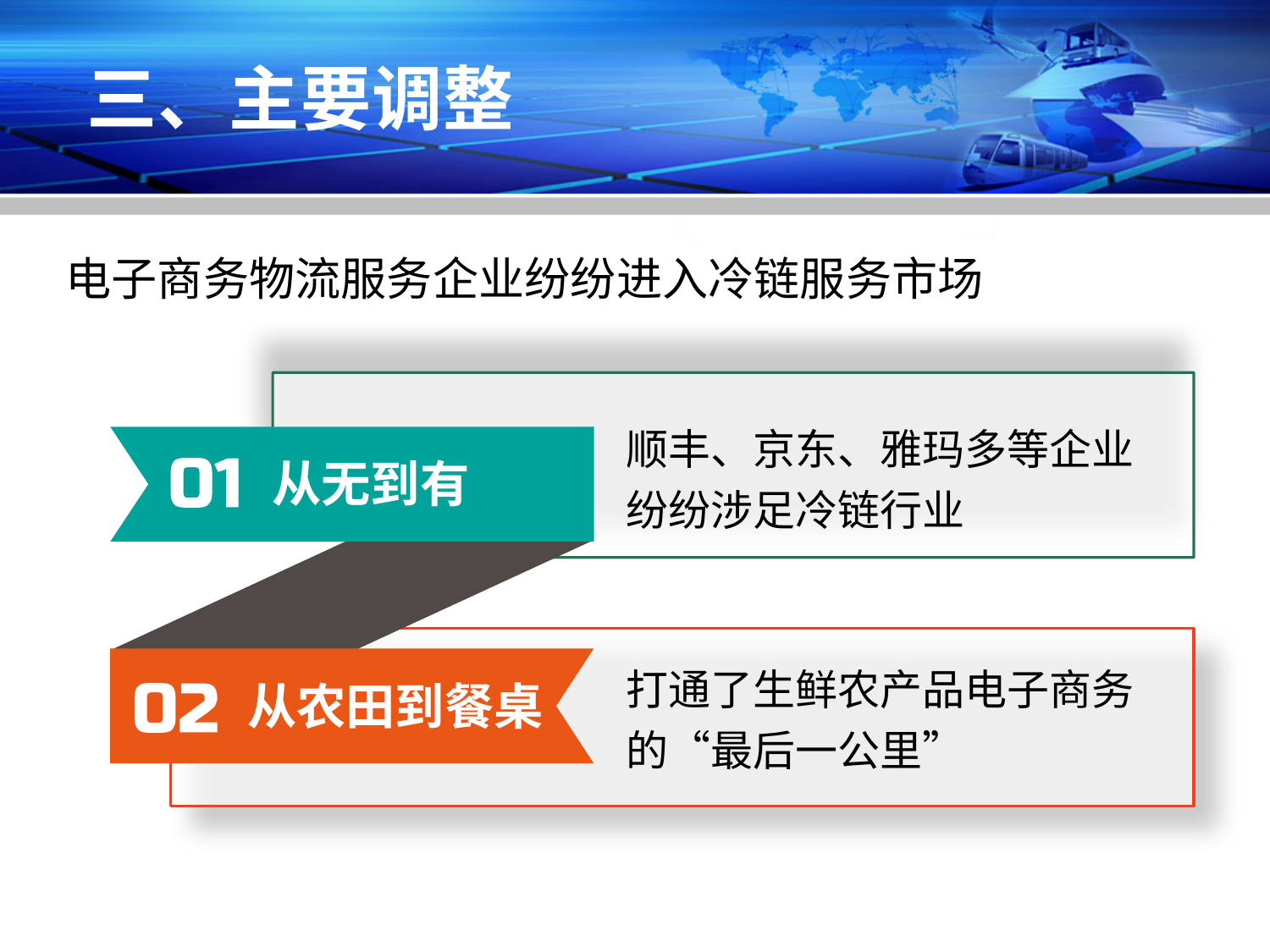

# 三、主要调整
电子商务物流服务企业纷纷进入冷链服务市场

顺丰、京东、雅玛多等企业纷纷涉足冷链行业

从无到有

打通了生鲜农产品电子商务的“最后一公里”

从农田到餐桌